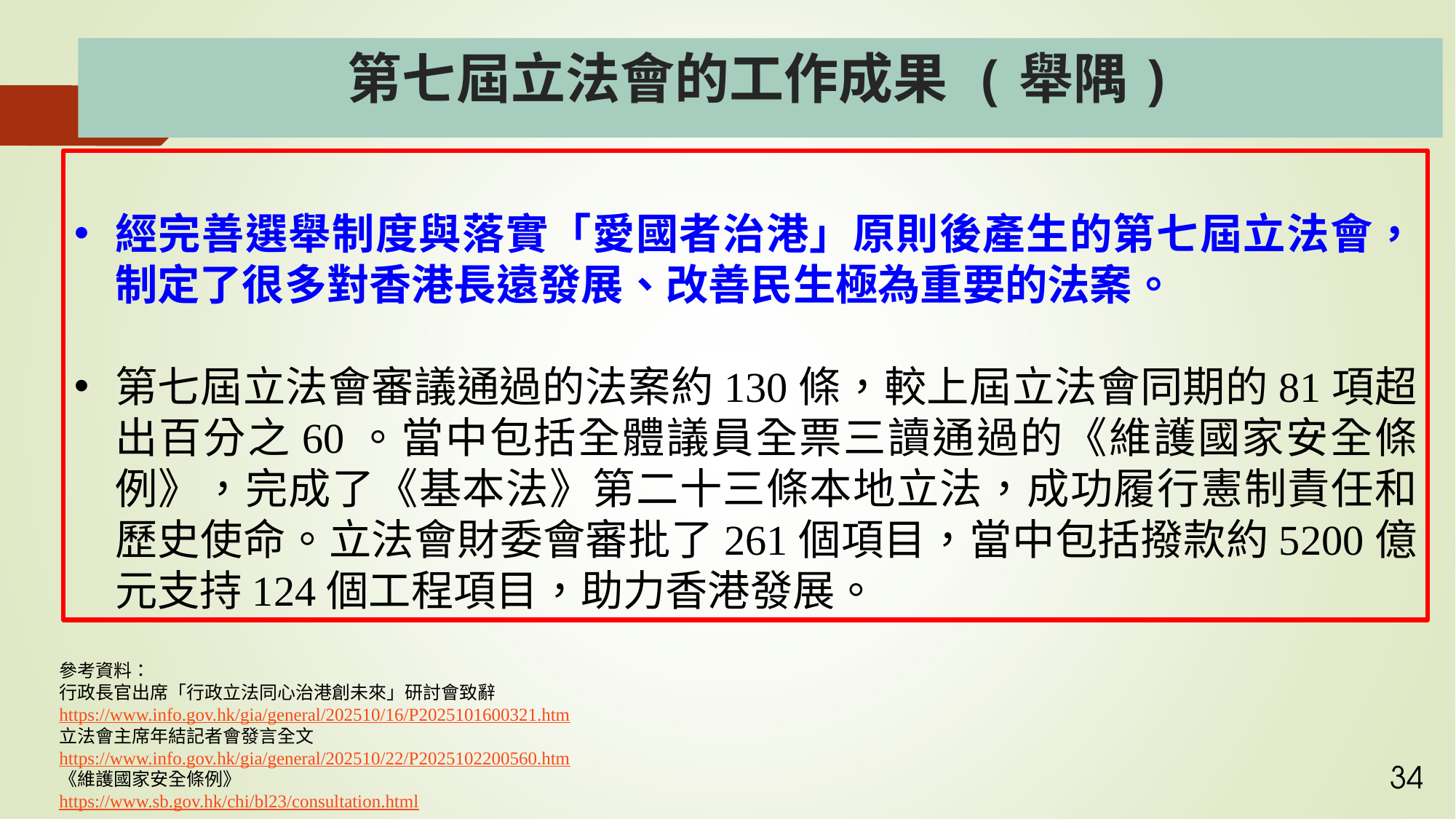

# 第七屆立法會的工作成果 (舉隅)
34

經完善選舉制度與落實「愛國者治港」原則後產生的第七屆立法會，制定了很多對香港長遠發展、改善民生極為重要的法案。

第七屆立法會審議通過的法案約130條，較上屆立法會同期的81項超出百分之60。當中包括全體議員全票三讀通過的《維護國家安全條例》，完成了《基本法》第二十三條本地立法，成功履行憲制責任和歷史使命。立法會財委會審批了261個項目，當中包括撥款約5200億元支持124個工程項目，助力香港發展。
參考資料：
行政長官出席「行政立法同心治港創未來」研討會致辭
https://www.info.gov.hk/gia/general/202510/16/P2025101600321.htm
立法會主席年結記者會發言全文
https://www.info.gov.hk/gia/general/202510/22/P2025102200560.htm
《維護國家安全條例》
https://www.sb.gov.hk/chi/bl23/consultation.html
34